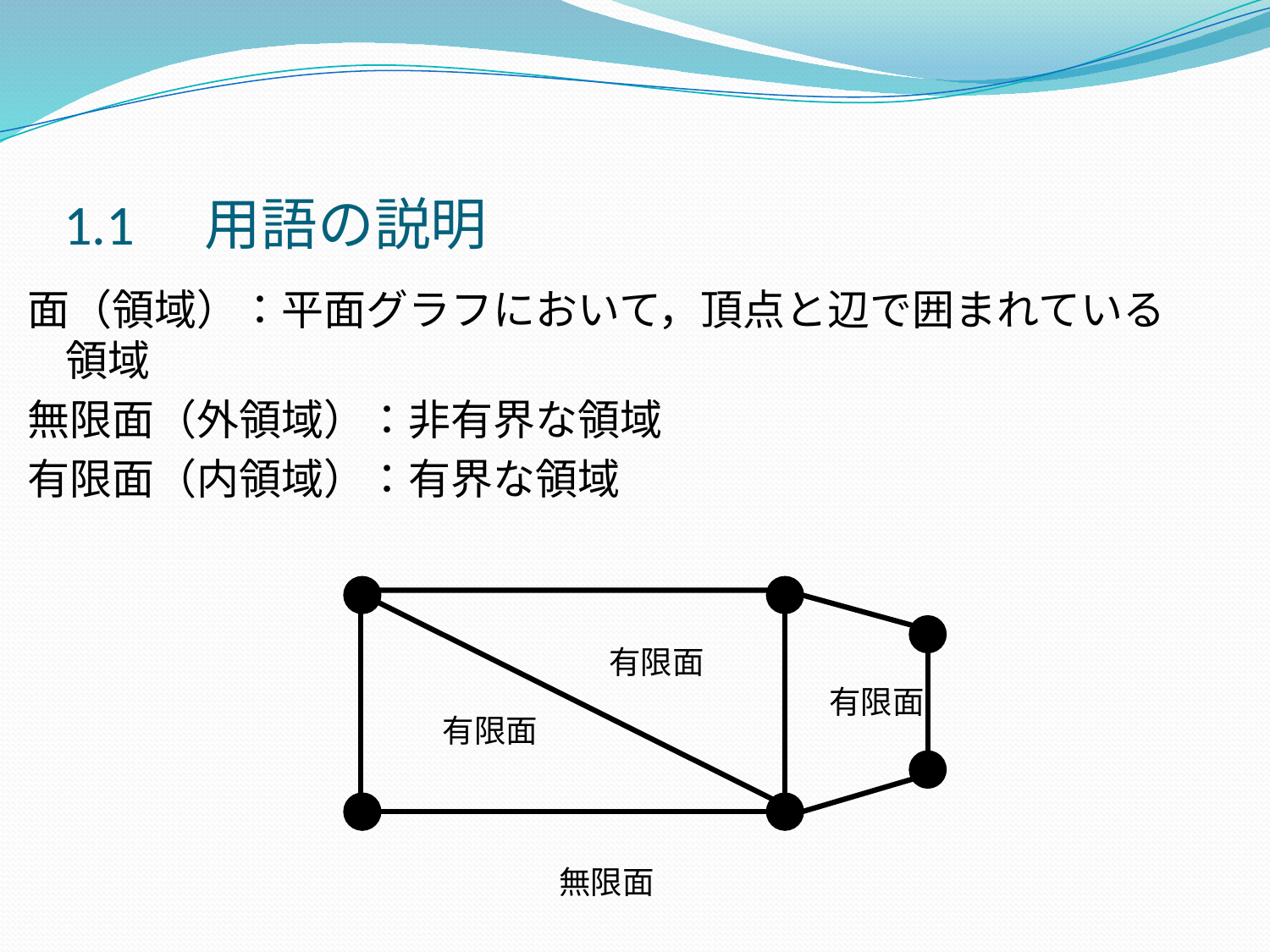

# 1.1　用語の説明
面（領域）：平面グラフにおいて，頂点と辺で囲まれている領域
無限面（外領域）：非有界な領域
有限面（内領域）：有界な領域

　      　　 有限面
　      　　 有限面
　      　　 有限面
　      　　 無限面